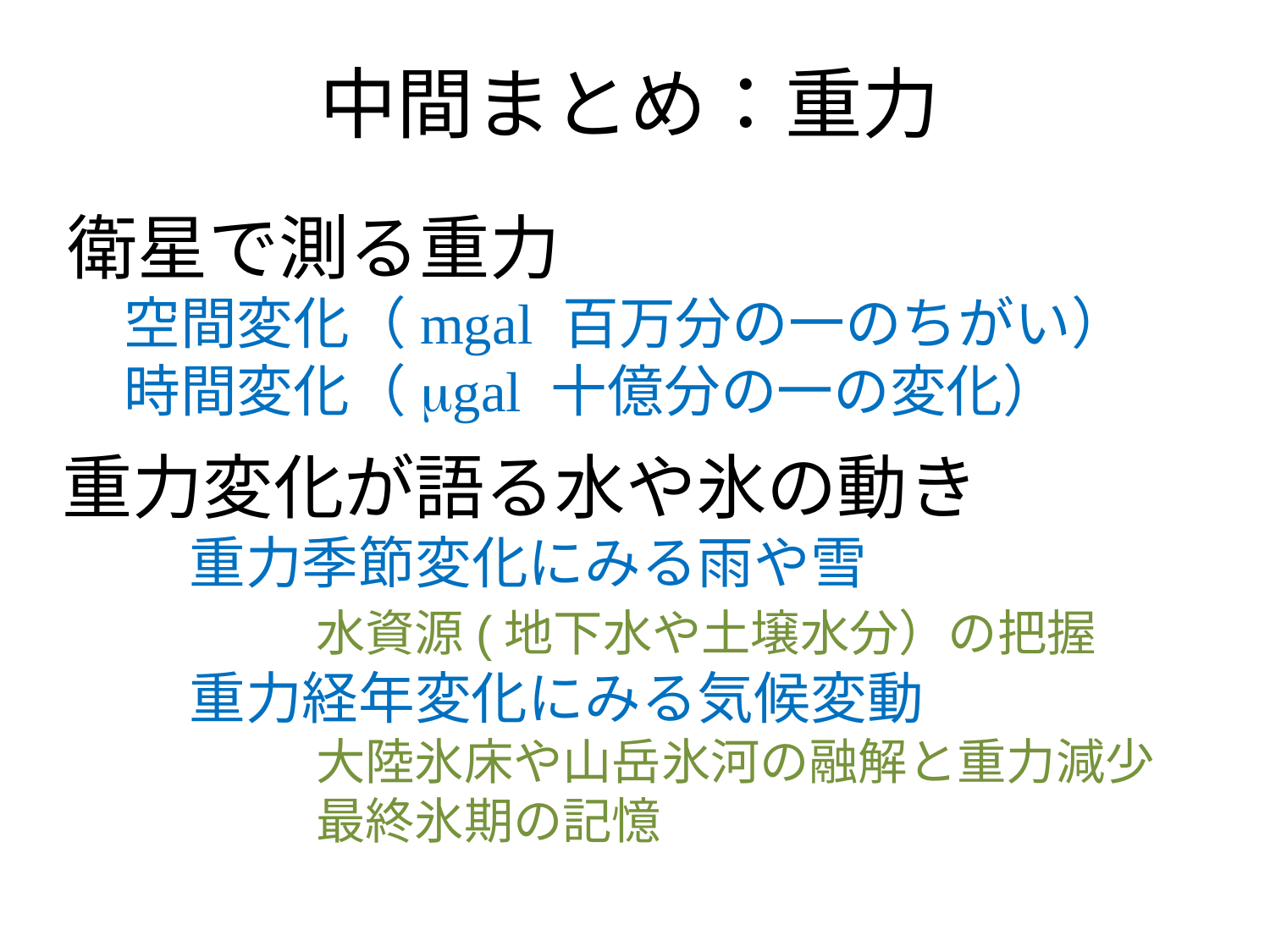

中間まとめ：重力
衛星で測る重力
　空間変化（mgal 百万分の一のちがい）
　時間変化（μgal 十億分の一の変化）
重力変化が語る水や氷の動き
	重力季節変化にみる雨や雪
		水資源(地下水や土壌水分）の把握
	重力経年変化にみる気候変動
		大陸氷床や山岳氷河の融解と重力減少		最終氷期の記憶